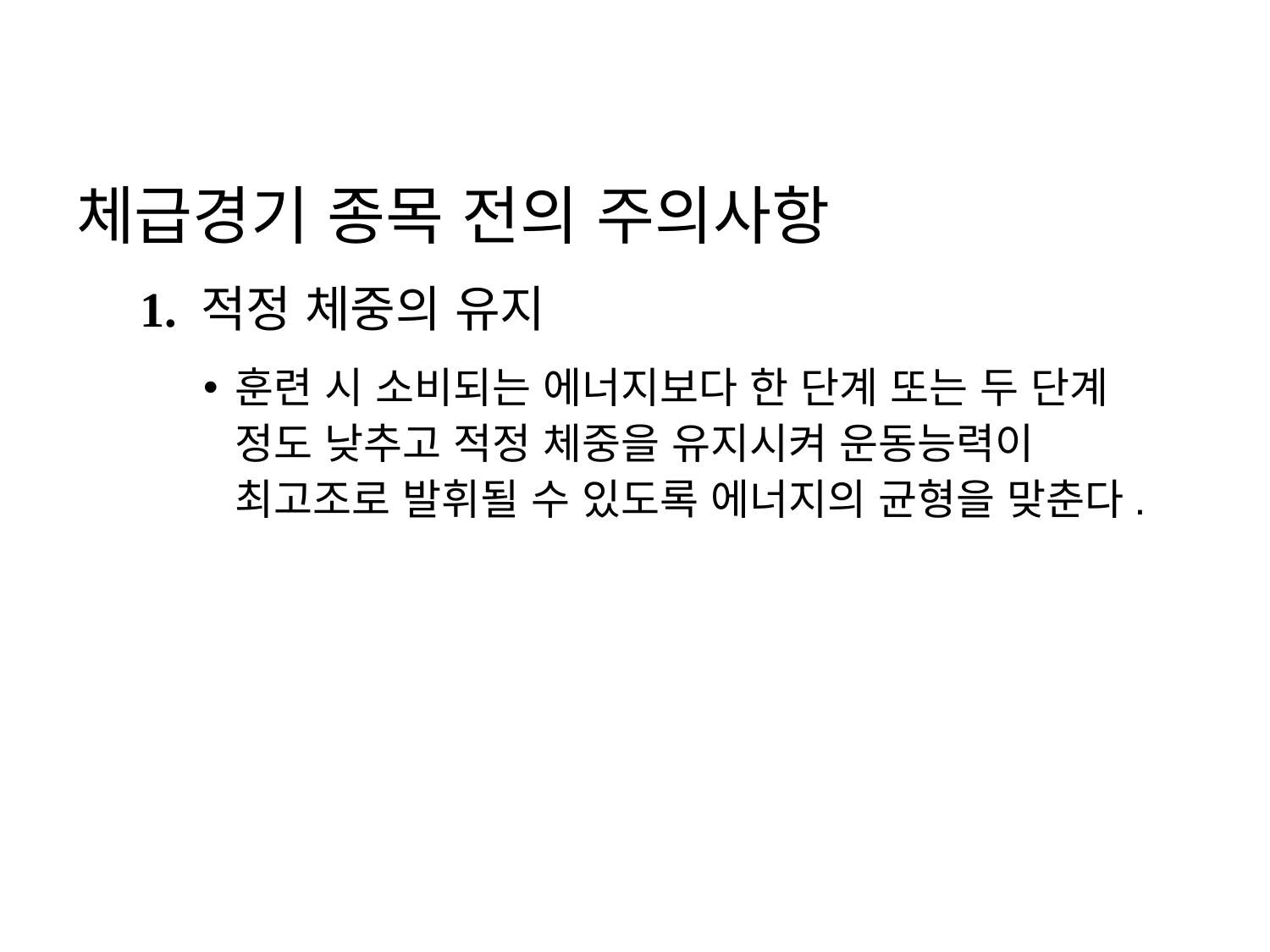

체급경기 종목 전의 주의사항
1. 적정 체중의 유지
훈련 시 소비되는 에너지보다 한 단계 또는 두 단계 정도 낮추고 적정 체중을 유지시켜 운동능력이 최고조로 발휘될 수 있도록 에너지의 균형을 맞춘다.